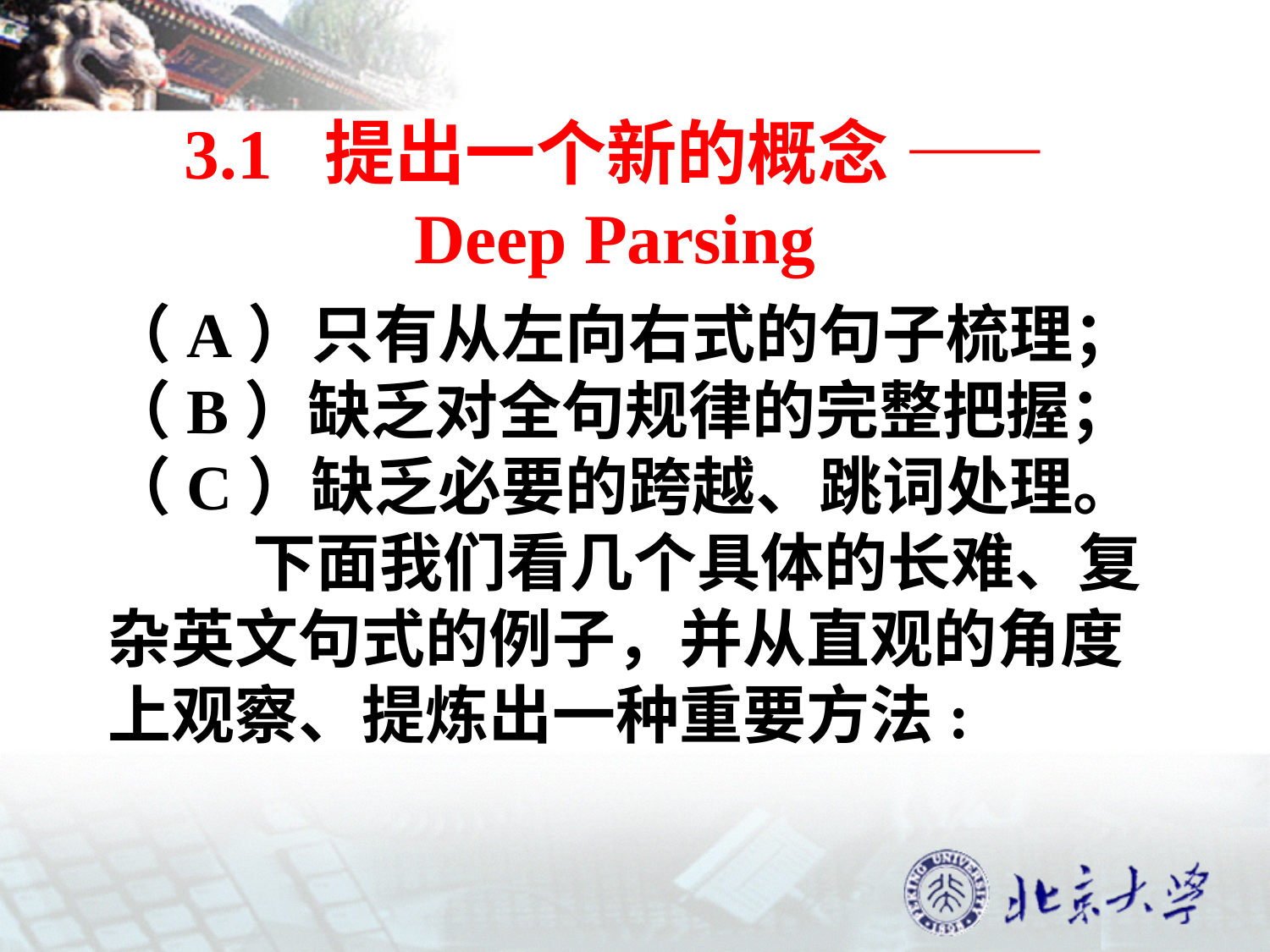

3.1  提出一个新的概念 —— Deep Parsing
（A）只有从左向右式的句子梳理；
（B）缺乏对全句规律的完整把握；
（C）缺乏必要的跨越、跳词处理。
         下面我们看几个具体的长难、复
杂英文句式的例子，并从直观的角度
上观察、提炼出一种重要方法: